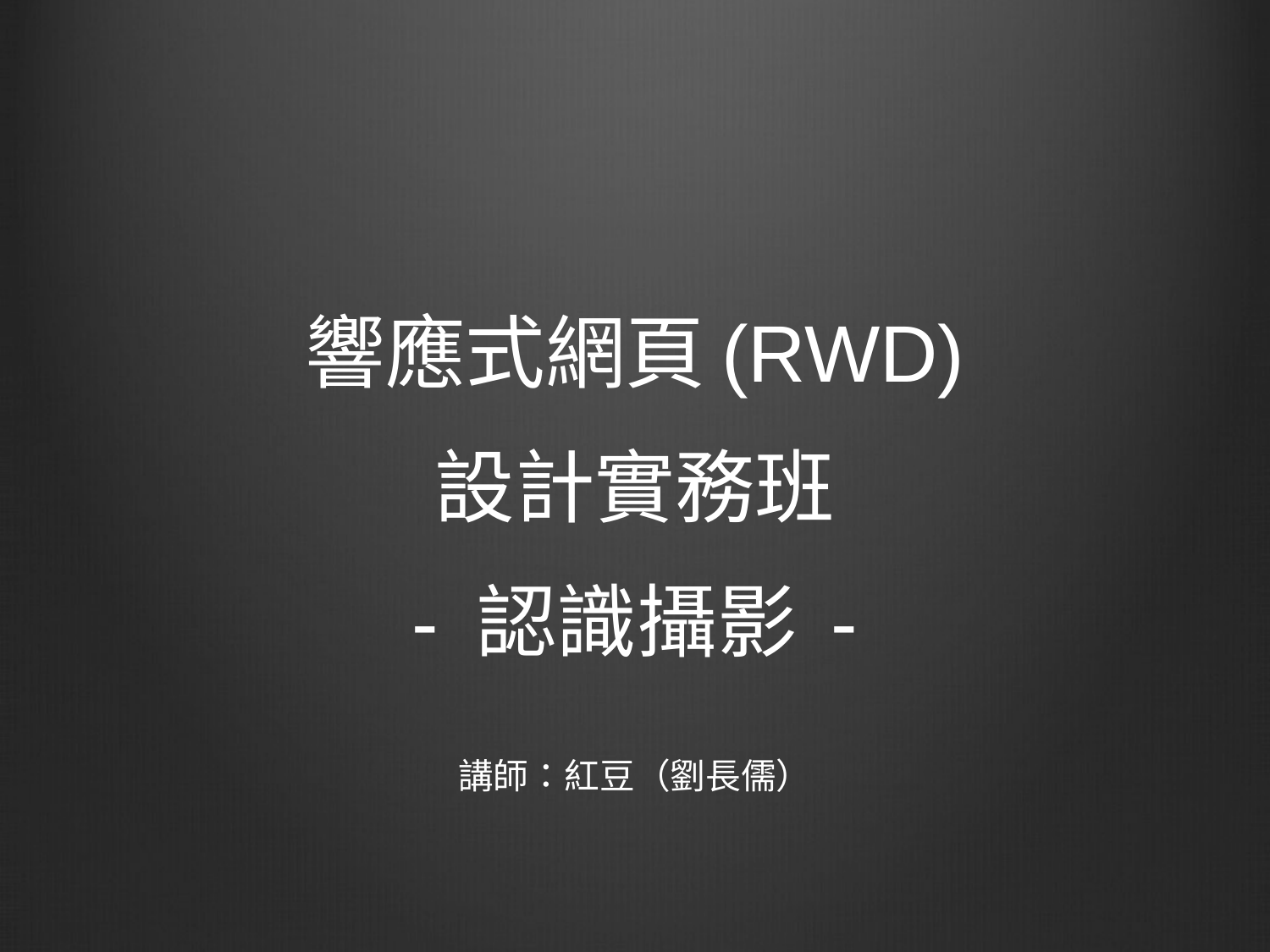

# 響應式網頁(RWD) 設計實務班 - 認識攝影 -
講師：紅豆（劉長儒）